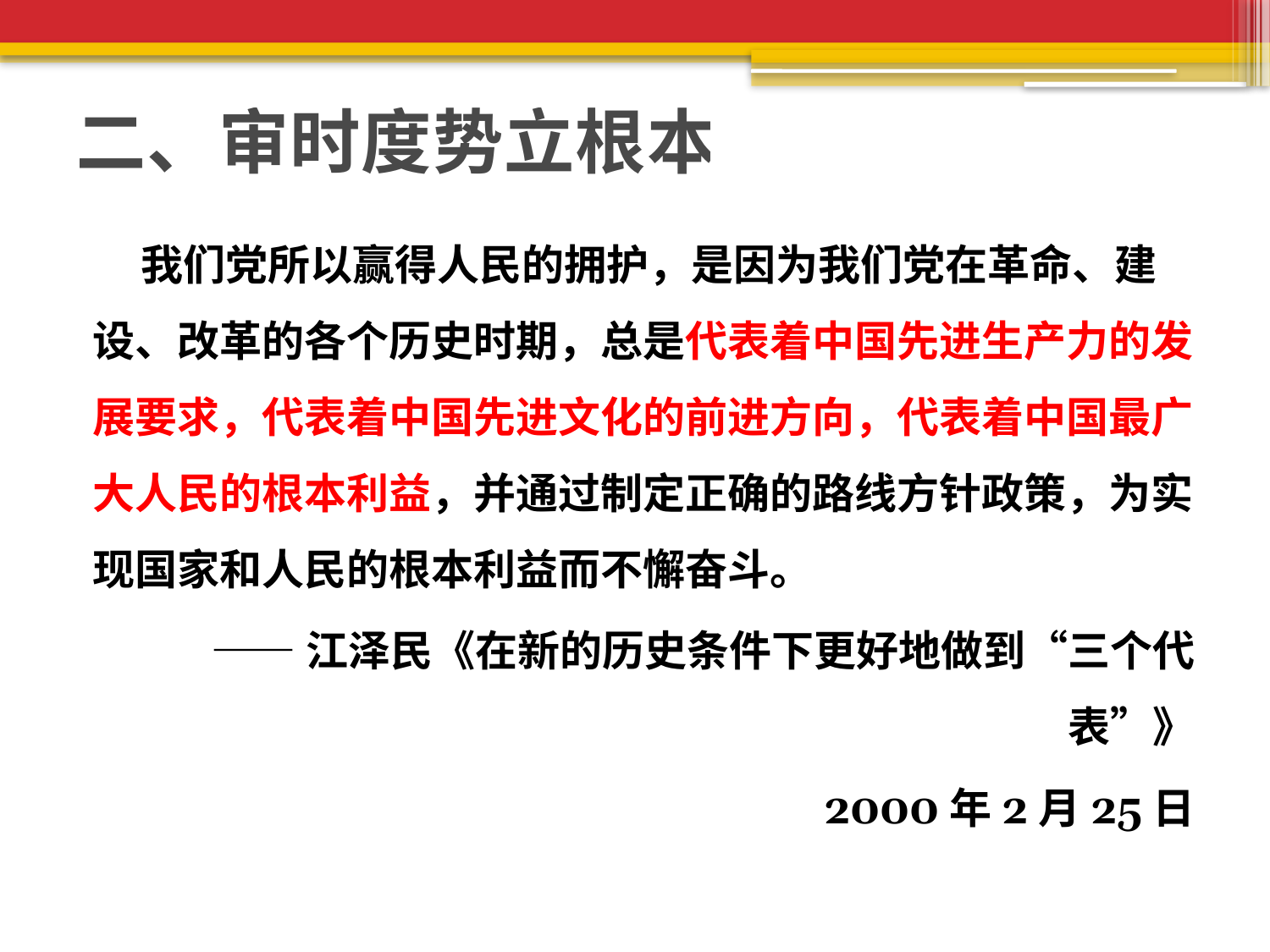

# 二、审时度势立根本
    我们党所以赢得人民的拥护，是因为我们党在革命、建设、改革的各个历史时期，总是代表着中国先进生产力的发展要求，代表着中国先进文化的前进方向，代表着中国最广大人民的根本利益，并通过制定正确的路线方针政策，为实现国家和人民的根本利益而不懈奋斗。
——江泽民《在新的历史条件下更好地做到“三个代表”》
2000年2月25日